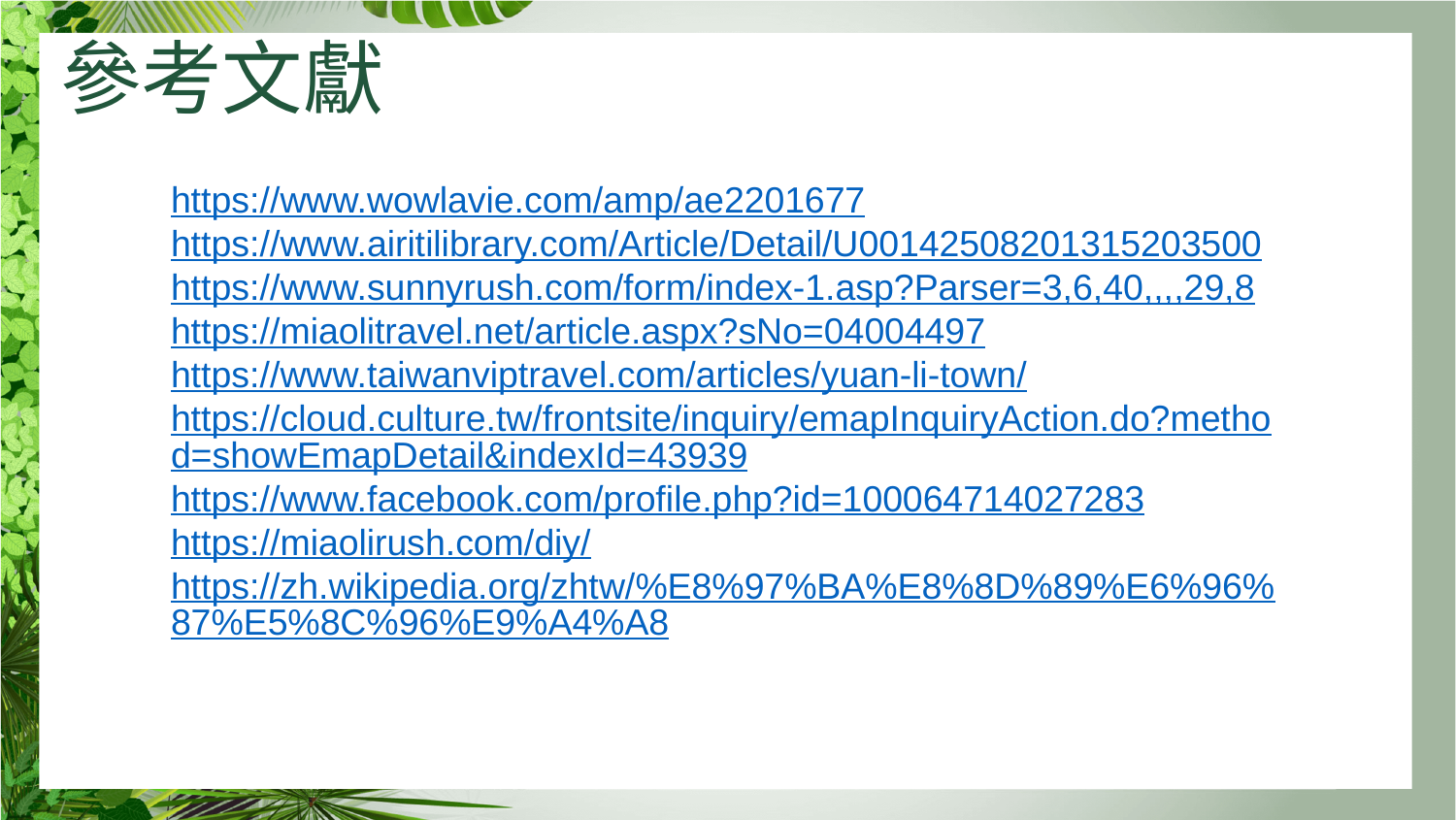

參考文獻

https://www.wowlavie.com/amp/ae2201677
https://www.airitilibrary.com/Article/Detail/U00142508201315203500
https://www.sunnyrush.com/form/index-1.asp?Parser=3,6,40,,,,29,8
https://miaolitravel.net/article.aspx?sNo=04004497
https://www.taiwanviptravel.com/articles/yuan-li-town/
https://cloud.culture.tw/frontsite/inquiry/emapInquiryAction.do?method=showEmapDetail&indexId=43939
https://www.facebook.com/profile.php?id=100064714027283
https://miaolirush.com/diy/
https://zh.wikipedia.org/zhtw/%E8%97%BA%E8%8D%89%E6%96%87%E5%8C%96%E9%A4%A8